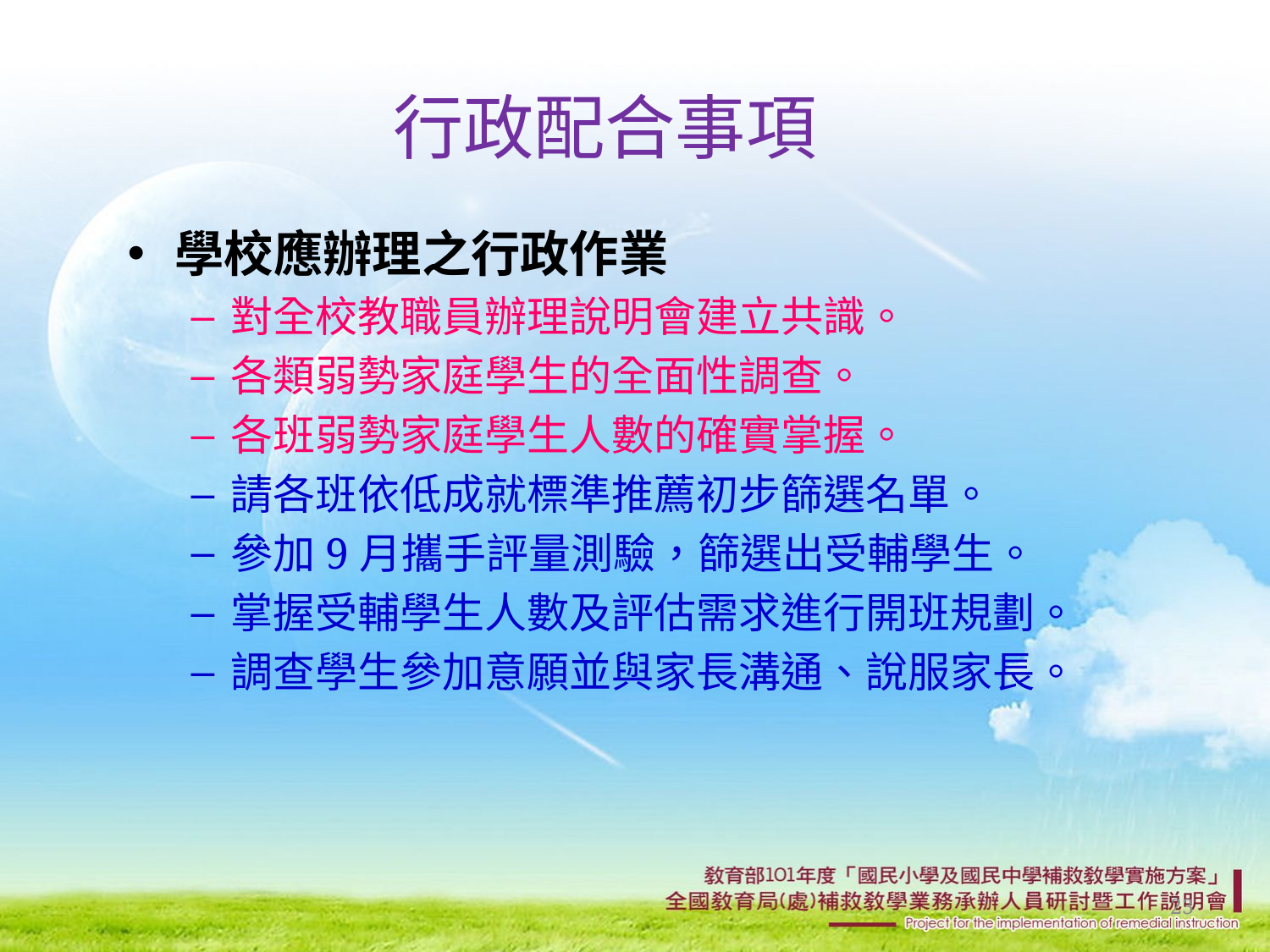

行政配合事項
學校應辦理之行政作業
對全校教職員辦理說明會建立共識。
各類弱勢家庭學生的全面性調查。
各班弱勢家庭學生人數的確實掌握。
請各班依低成就標準推薦初步篩選名單。
參加9月攜手評量測驗，篩選出受輔學生。
掌握受輔學生人數及評估需求進行開班規劃。
調查學生參加意願並與家長溝通、說服家長。
23